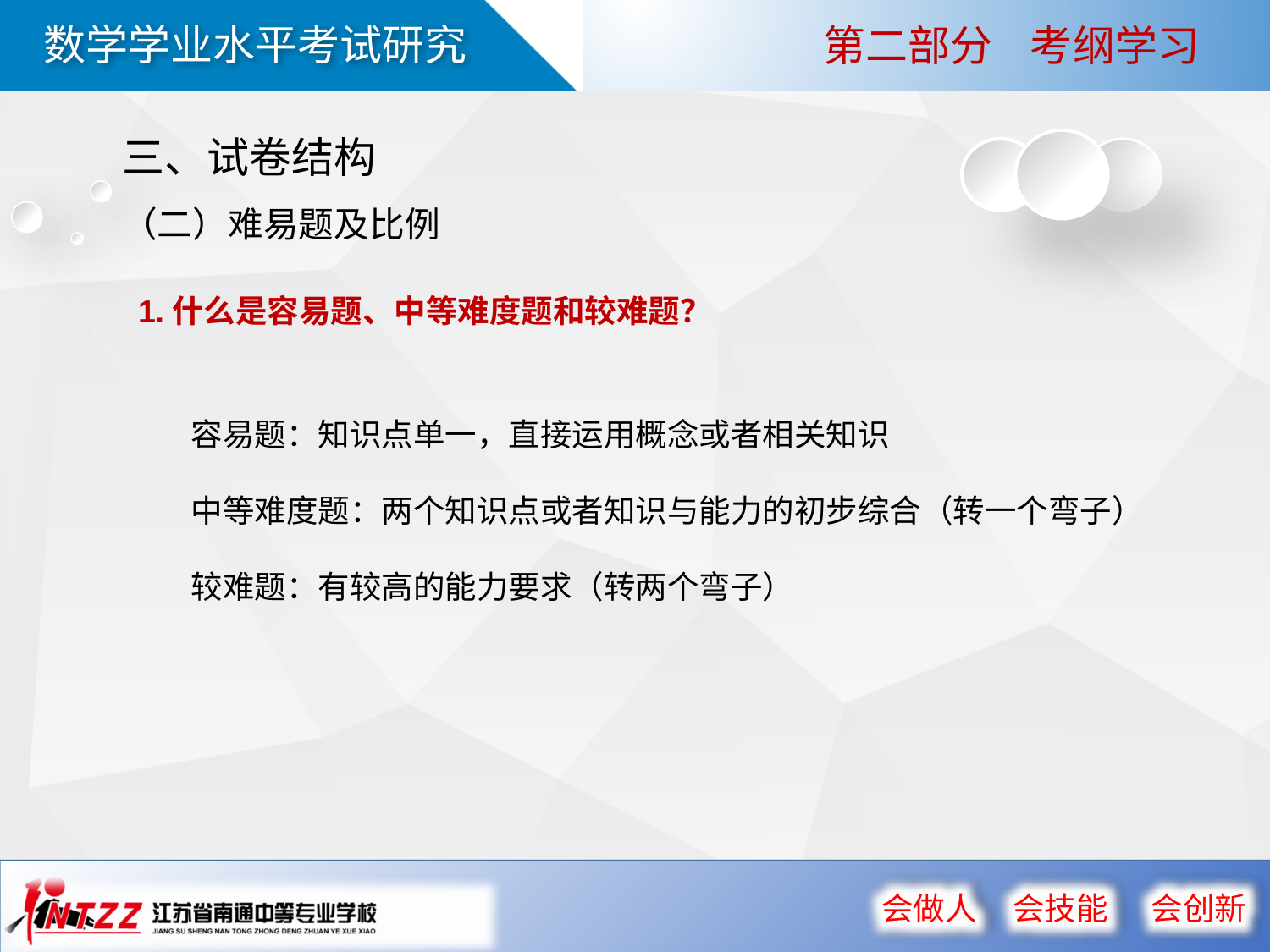

第二部分    考纲学习
三、试卷结构

（二）难易题及比例

1.什么是容易题、中等难度题和较难题？
容易题：知识点单一，直接运用概念或者相关知识
中等难度题：两个知识点或者知识与能力的初步综合（转一个弯子）
较难题：有较高的能力要求（转两个弯子）